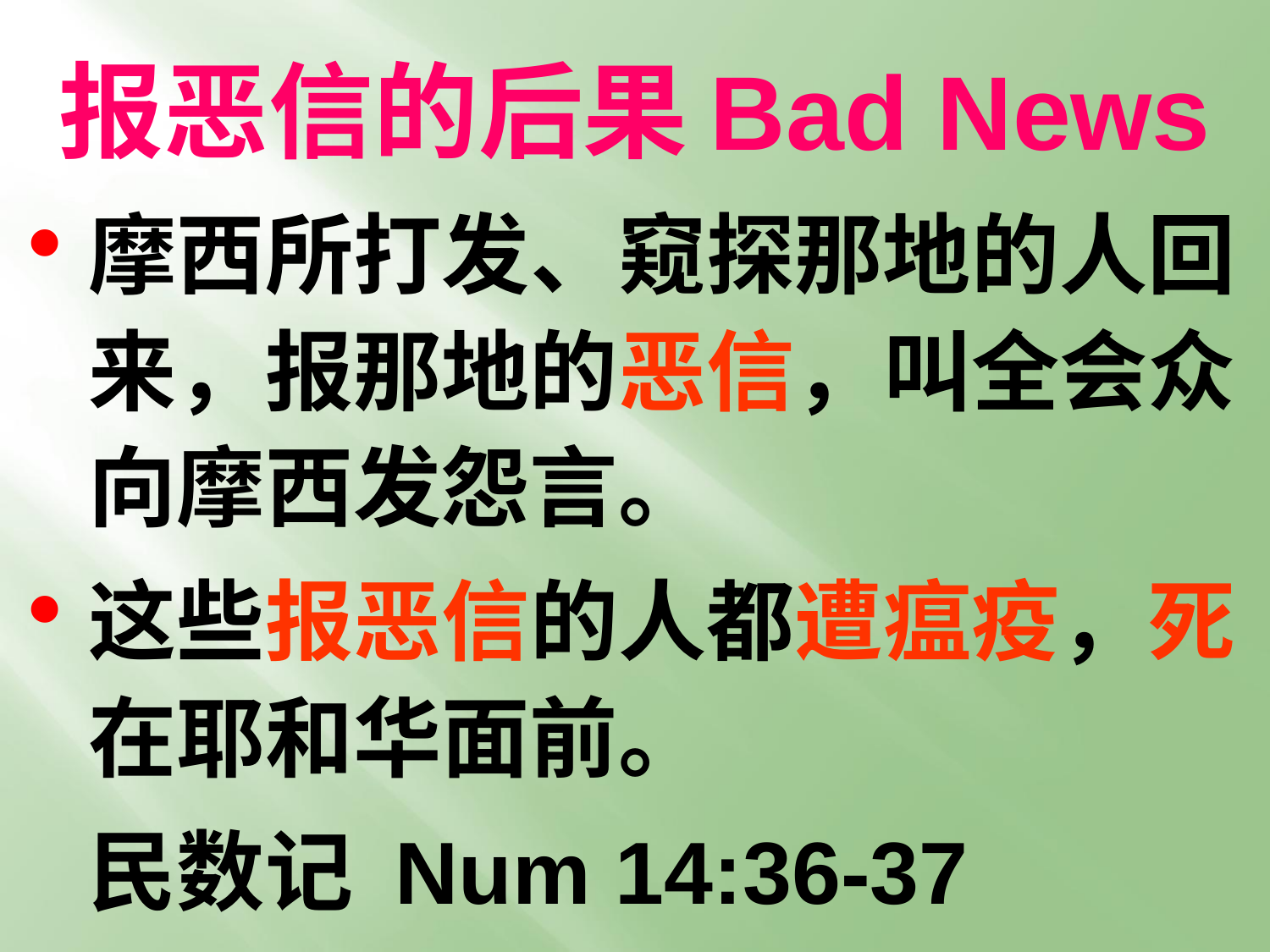

# 报恶信的后果Bad News
摩西所打发、窥探那地的人回来，报那地的恶信，叫全会众向摩西发怨言。
这些报恶信的人都遭瘟疫，死在耶和华面前。
	民数记 Num 14:36-37